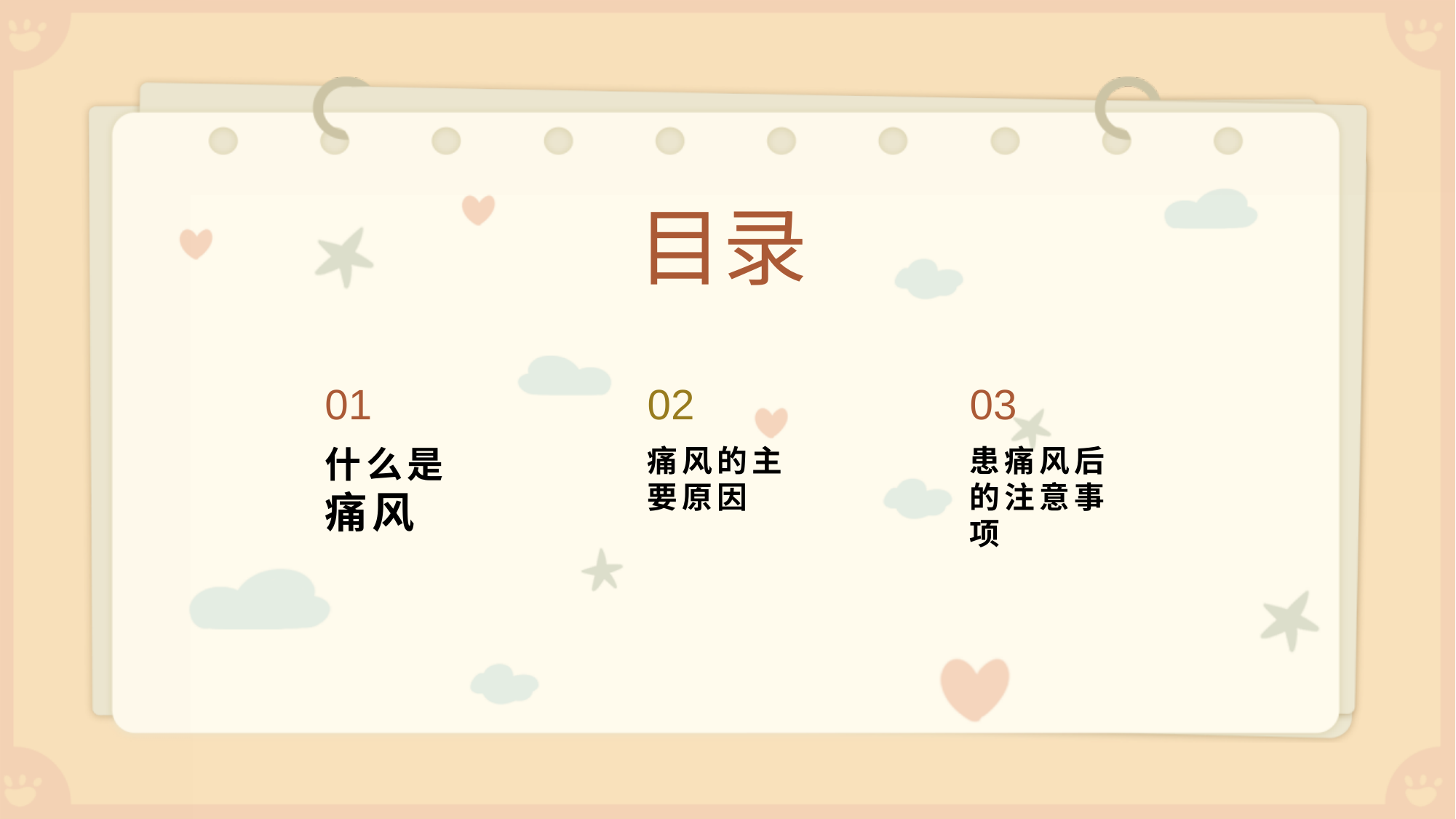

目录
01
02
03
什么是痛风
痛风的主要原因
患痛风后的注意事项